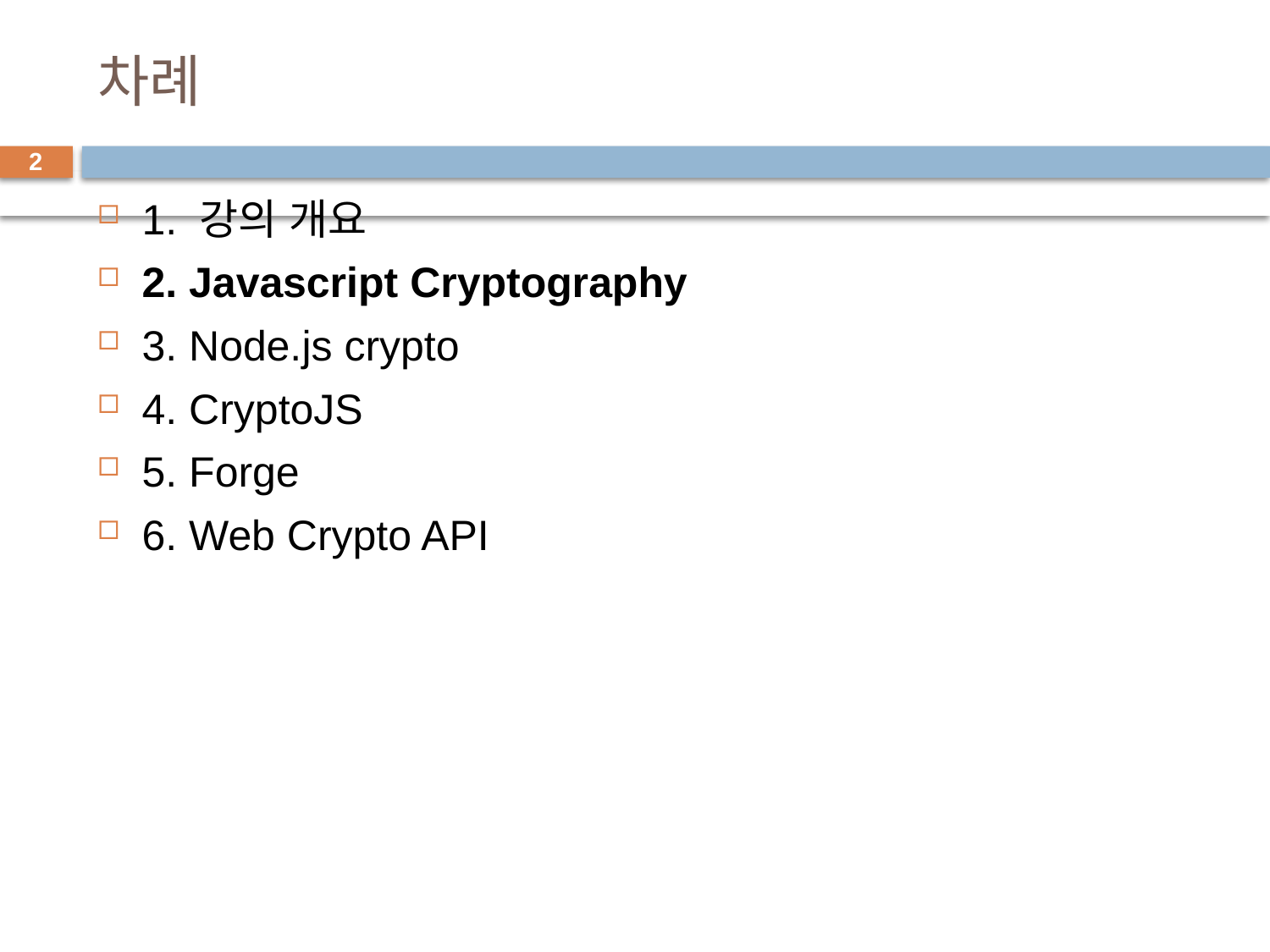

# 차례
2
1. 강의 개요
2. Javascript Cryptography
3. Node.js crypto
4. CryptoJS
5. Forge
6. Web Crypto API